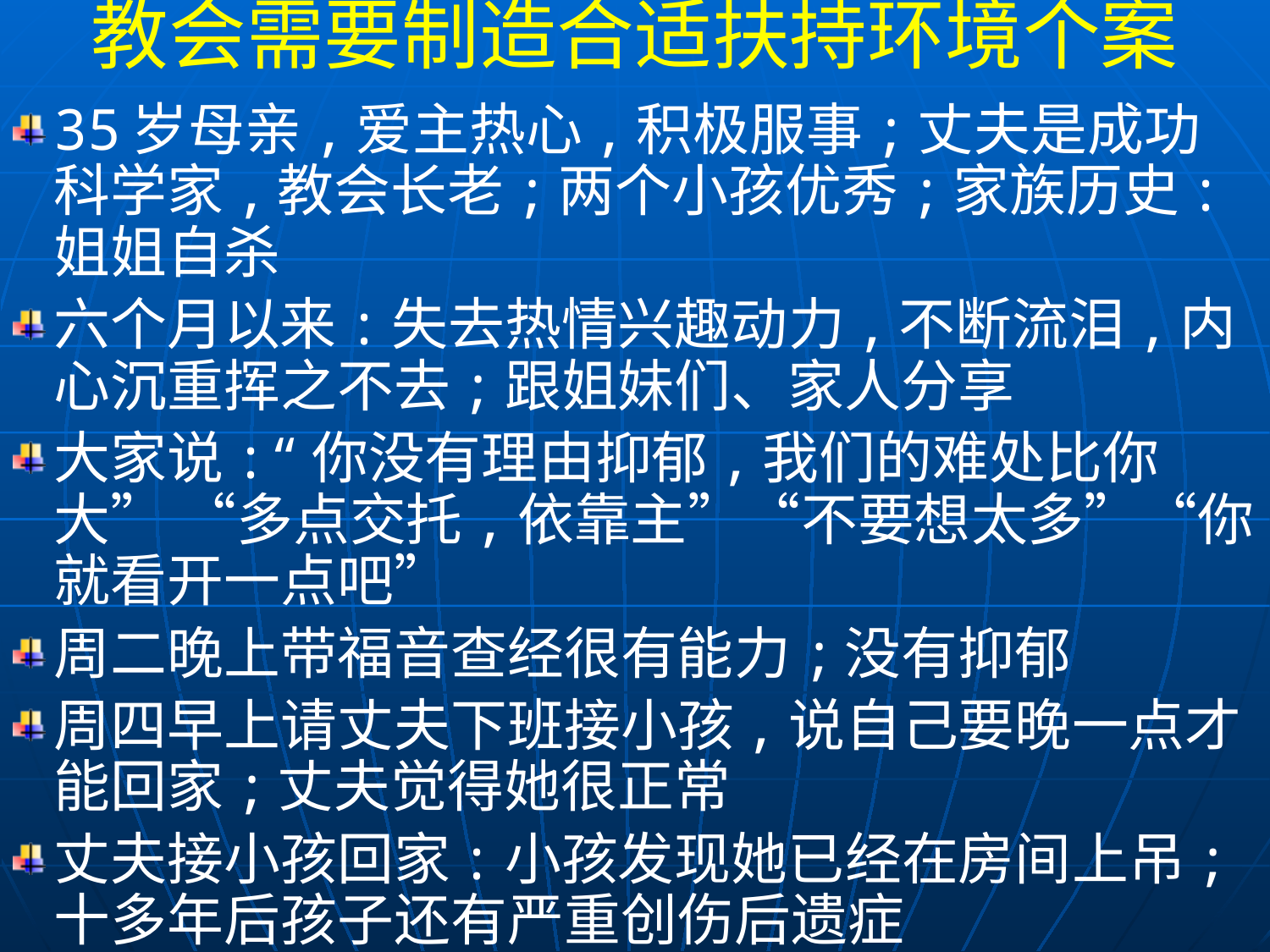

教会需要制造合适扶持环境个案
35岁母亲,爱主热心,积极服事;丈夫是成功科学家,教会长老;两个小孩优秀;家族历史:姐姐自杀
六个月以来:失去热情兴趣动力,不断流泪,内心沉重挥之不去;跟姐妹们、家人分享
大家说:“你没有理由抑郁,我们的难处比你大” “多点交托,依靠主”“不要想太多”“你就看开一点吧”
周二晚上带福音查经很有能力;没有抑郁
周四早上请丈夫下班接小孩,说自己要晚一点才能回家;丈夫觉得她很正常
丈夫接小孩回家:小孩发现她已经在房间上吊;十多年后孩子还有严重创伤后遗症